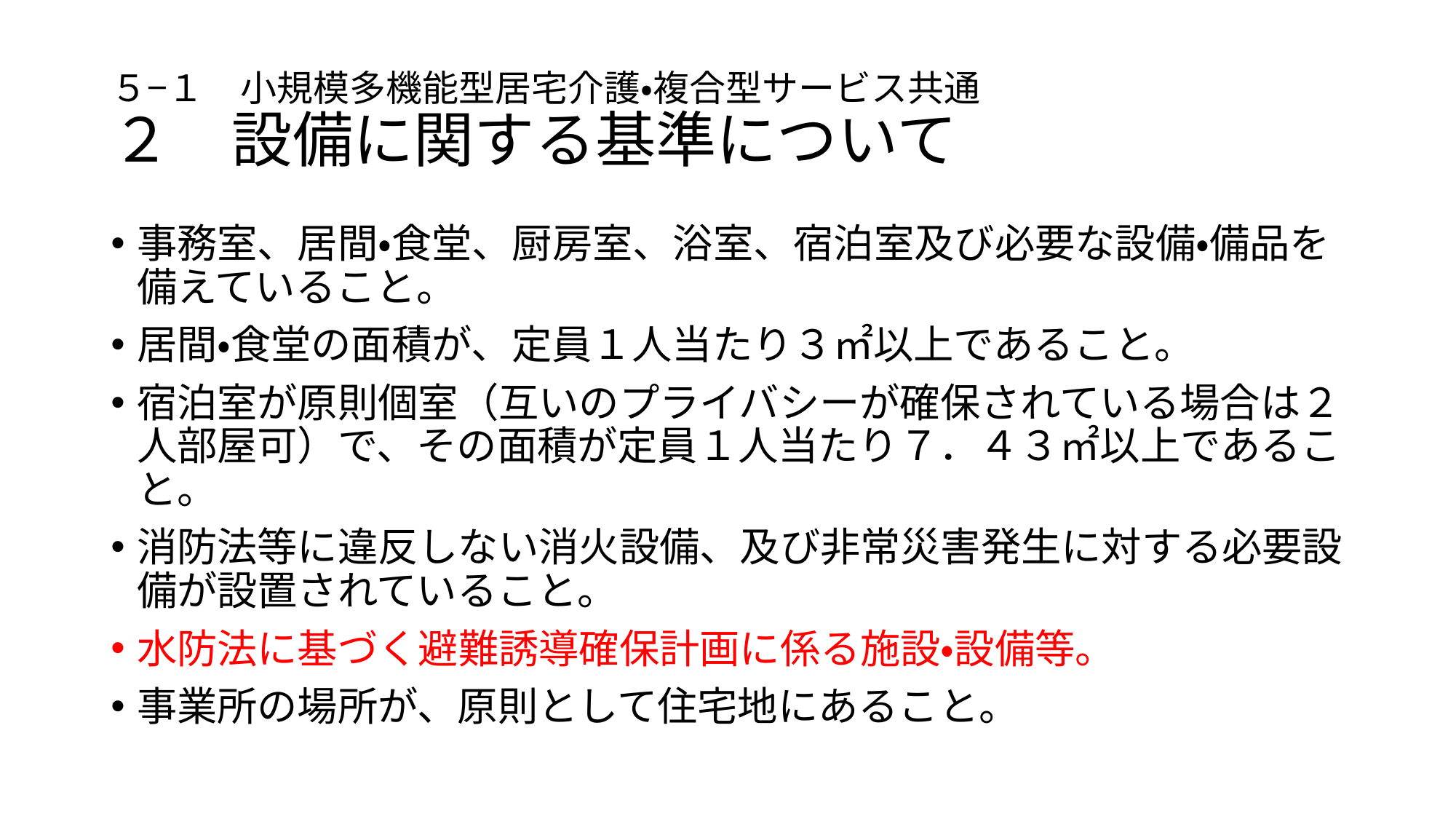

# ５−１　小規模多機能型居宅介護・複合型サービス共通 ２　設備に関する基準について
事務室、居間・食堂、厨房室、浴室、宿泊室及び必要な設備・備品を備えていること。
居間・食堂の面積が、定員１人当たり３㎡以上であること。
宿泊室が原則個室（互いのプライバシーが確保されている場合は２人部屋可）で、その面積が定員１人当たり７．４３㎡以上であること。
消防法等に違反しない消火設備、及び非常災害発生に対する必要設備が設置されていること。
水防法に基づく避難誘導確保計画に係る施設・設備等。
事業所の場所が、原則として住宅地にあること。